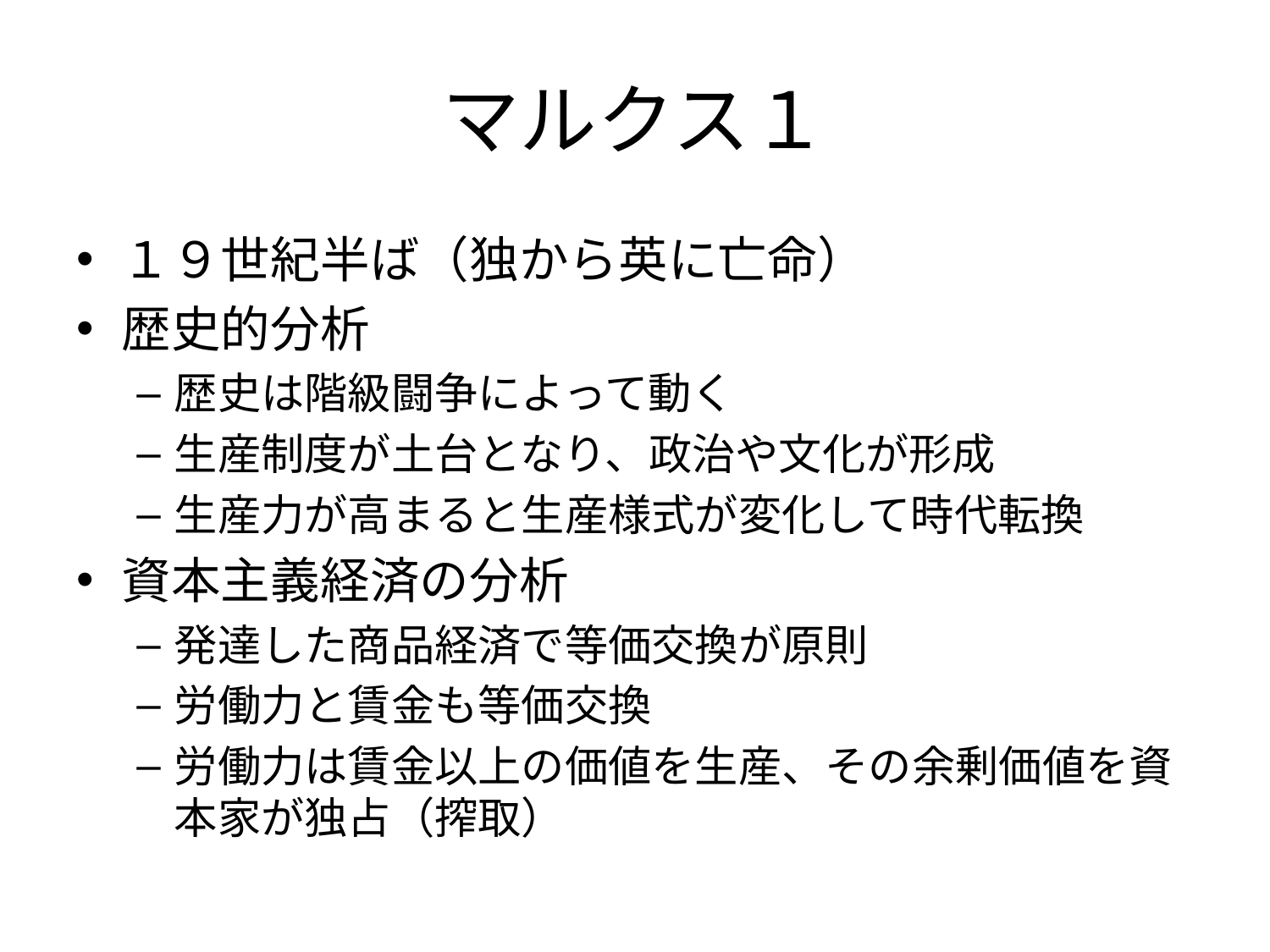

# マルクス１
１９世紀半ば（独から英に亡命）
歴史的分析
歴史は階級闘争によって動く
生産制度が土台となり、政治や文化が形成
生産力が高まると生産様式が変化して時代転換
資本主義経済の分析
発達した商品経済で等価交換が原則
労働力と賃金も等価交換
労働力は賃金以上の価値を生産、その余剰価値を資本家が独占（搾取）